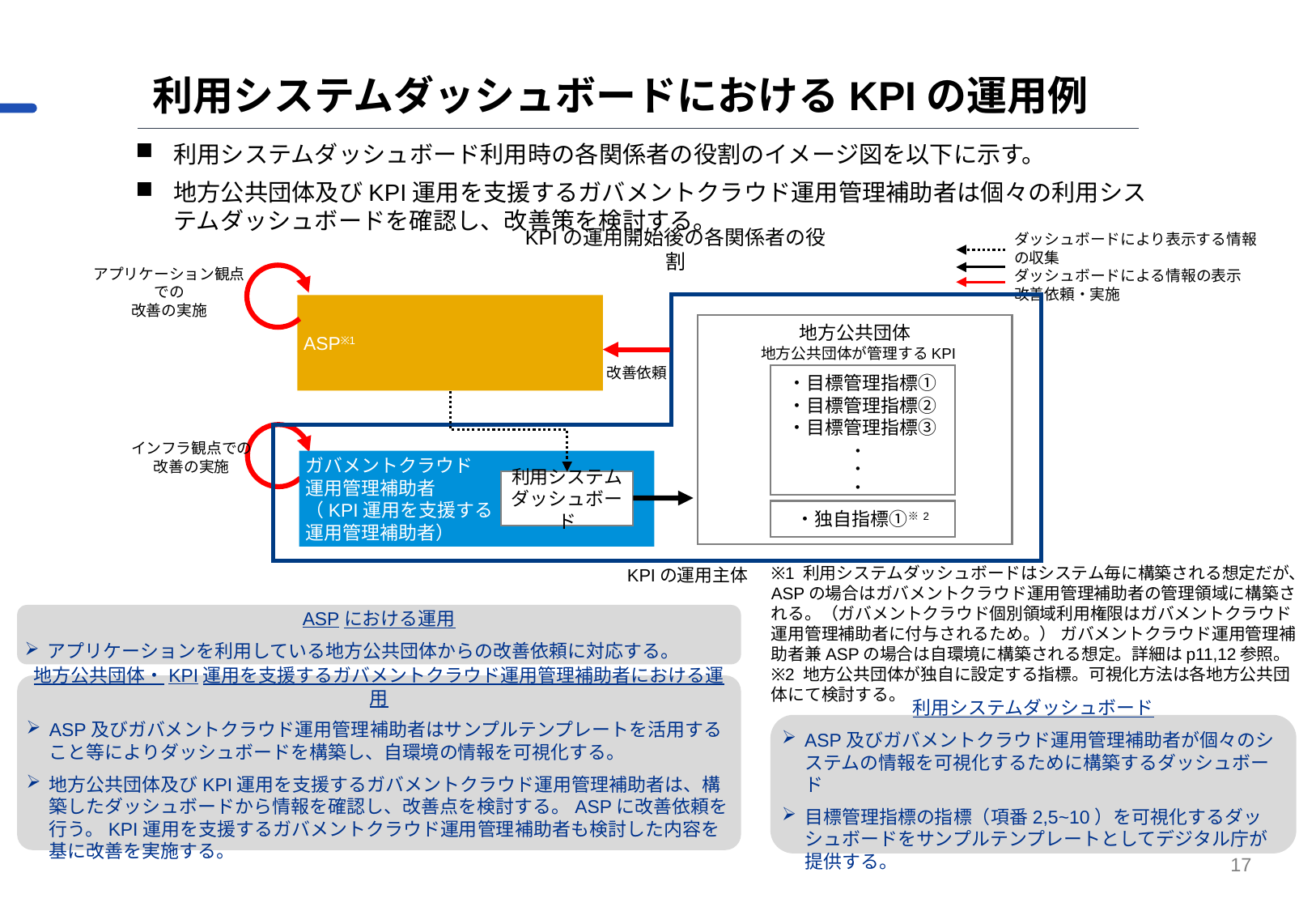

利用システムダッシュボードにおけるKPIの運用例
利用システムダッシュボード利用時の各関係者の役割のイメージ図を以下に示す。
地方公共団体及びKPI運用を支援するガバメントクラウド運用管理補助者は個々の利用システムダッシュボードを確認し、改善策を検討する。
KPIの運用開始後の各関係者の役割
ダッシュボードにより表示する情報の収集
ダッシュボードによる情報の表示
改善依頼・実施

アプリケーション観点での
改善の実施

ASP※1
地方公共団体
地方公共団体が管理するKPI
改善依頼
・目標管理指標①
・目標管理指標②
・目標管理指標③

・・・

インフラ観点での
改善の実施
ガバメントクラウド
運用管理補助者
（KPI運用を支援する
運用管理補助者）
利用システムダッシュボード
・独自指標①※2
※1 利用システムダッシュボードはシステム毎に構築される想定だが、ASPの場合はガバメントクラウド運用管理補助者の管理領域に構築される。（ガバメントクラウド個別領域利用権限はガバメントクラウド運用管理補助者に付与されるため。） ガバメントクラウド運用管理補助者兼ASPの場合は自環境に構築される想定。詳細はp11,12参照。
※2 地方公共団体が独自に設定する指標。可視化方法は各地方公共団体にて検討する。
KPIの運用主体
ASPにおける運用
アプリケーションを利用している地方公共団体からの改善依頼に対応する。
地方公共団体・KPI運用を支援するガバメントクラウド運用管理補助者における運用
ASP及びガバメントクラウド運用管理補助者はサンプルテンプレートを活用すること等によりダッシュボードを構築し、自環境の情報を可視化する。
地方公共団体及びKPI運用を支援するガバメントクラウド運用管理補助者は、構築したダッシュボードから情報を確認し、改善点を検討する。ASPに改善依頼を行う。KPI運用を支援するガバメントクラウド運用管理補助者も検討した内容を基に改善を実施する。
利用システムダッシュボード
ASP及びガバメントクラウド運用管理補助者が個々のシステムの情報を可視化するために構築するダッシュボード
目標管理指標の指標（項番2,5~10）を可視化するダッシュボードをサンプルテンプレートとしてデジタル庁が提供する。
17